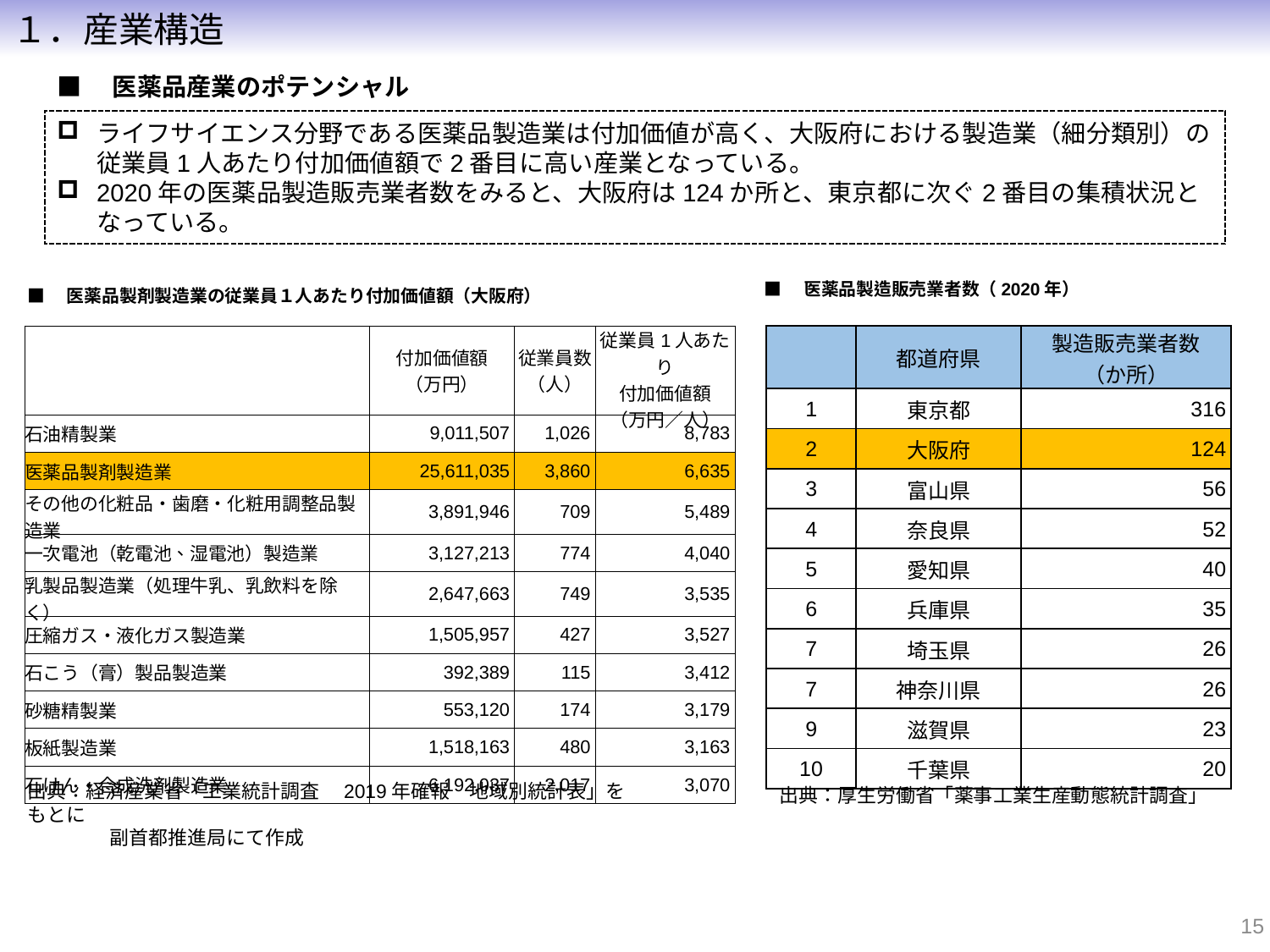

１．産業構造
■　医薬品産業のポテンシャル
ライフサイエンス分野である医薬品製造業は付加価値が高く、大阪府における製造業（細分類別）の従業員1人あたり付加価値額で2番目に高い産業となっている。
2020年の医薬品製造販売業者数をみると、大阪府は124か所と、東京都に次ぐ2番目の集積状況となっている。
■　医薬品製造販売業者数（2020年）
■　医薬品製剤製造業の従業員１人あたり付加価値額（大阪府）
|  | 付加価値額 （万円） | 従業員数 （人） | 従業員1人あたり 付加価値額 （万円／人） |
| --- | --- | --- | --- |
| 石油精製業 | 9,011,507 | 1,026 | 8,783 |
| 医薬品製剤製造業 | 25,611,035 | 3,860 | 6,635 |
| その他の化粧品・歯磨・化粧用調整品製造業 | 3,891,946 | 709 | 5,489 |
| 一次電池（乾電池、湿電池）製造業 | 3,127,213 | 774 | 4,040 |
| 乳製品製造業（処理牛乳、乳飲料を除く） | 2,647,663 | 749 | 3,535 |
| 圧縮ガス・液化ガス製造業 | 1,505,957 | 427 | 3,527 |
| 石こう（膏）製品製造業 | 392,389 | 115 | 3,412 |
| 砂糖精製業 | 553,120 | 174 | 3,179 |
| 板紙製造業 | 1,518,163 | 480 | 3,163 |
| 石けん・合成洗剤製造業 | 6,192,037 | 2,017 | 3,070 |
|  | 都道府県 | 製造販売業者数 （か所） |
| --- | --- | --- |
| 1 | 東京都 | 316 |
| 2 | 大阪府 | 124 |
| 3 | 富山県 | 56 |
| 4 | 奈良県 | 52 |
| 5 | 愛知県 | 40 |
| 6 | 兵庫県 | 35 |
| 7 | 埼玉県 | 26 |
| 7 | 神奈川県 | 26 |
| 9 | 滋賀県 | 23 |
| 10 | 千葉県 | 20 |
出典：厚生労働省「薬事工業生産動態統計調査」
出典：経済産業省「工業統計調査　2019年確報　地域別統計表」をもとに
　　　　 副首都推進局にて作成
15